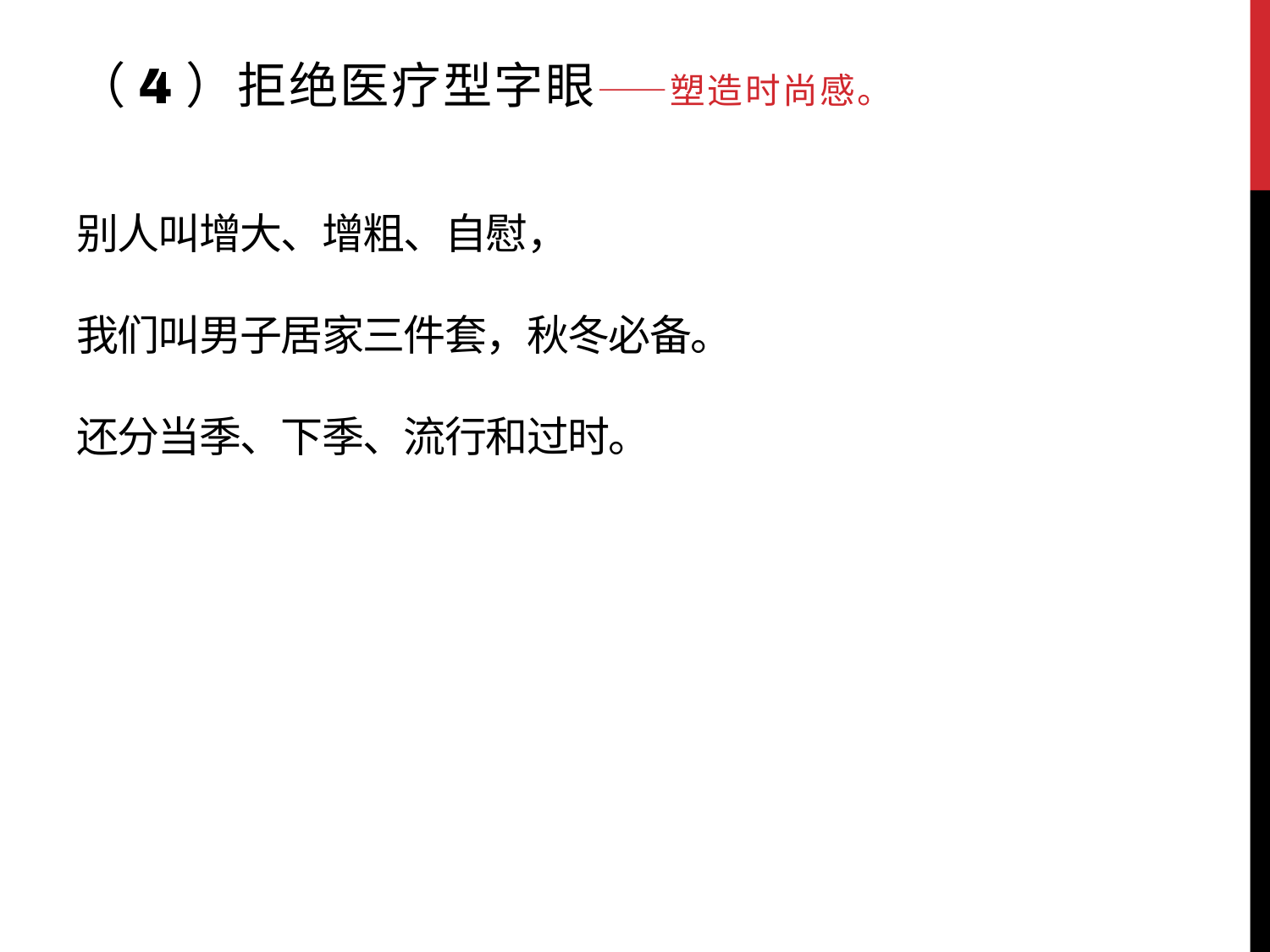

（4）拒绝医疗型字眼——塑造时尚感。

# 别人叫增大、增粗、自慰， 我们叫男子居家三件套，秋冬必备。 还分当季、下季、流行和过时。